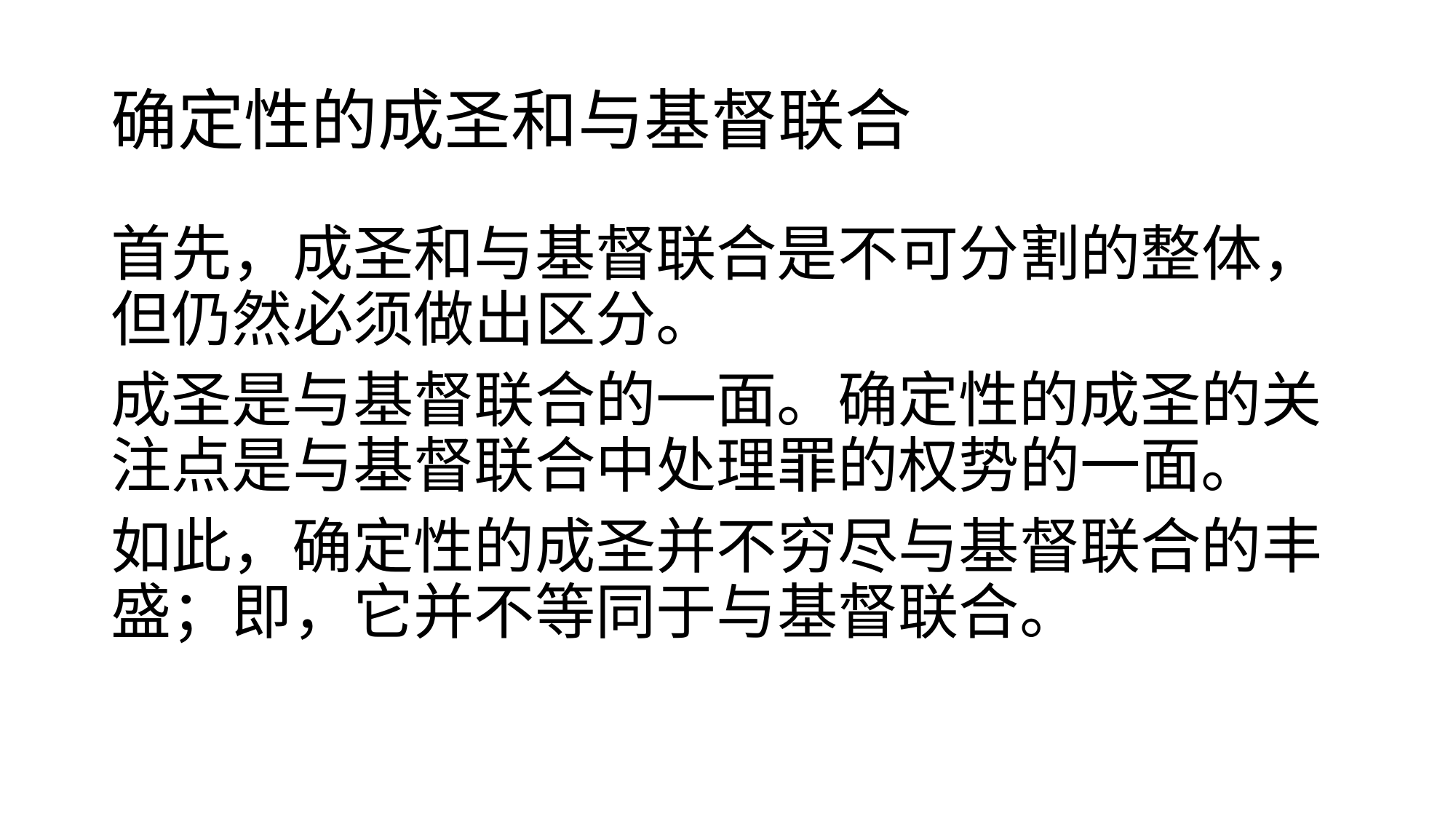

# 确定性的成圣和与基督联合
首先，成圣和与基督联合是不可分割的整体，但仍然必须做出区分。
成圣是与基督联合的一面。确定性的成圣的关注点是与基督联合中处理罪的权势的一面。
如此，确定性的成圣并不穷尽与基督联合的丰盛；即，它并不等同于与基督联合。